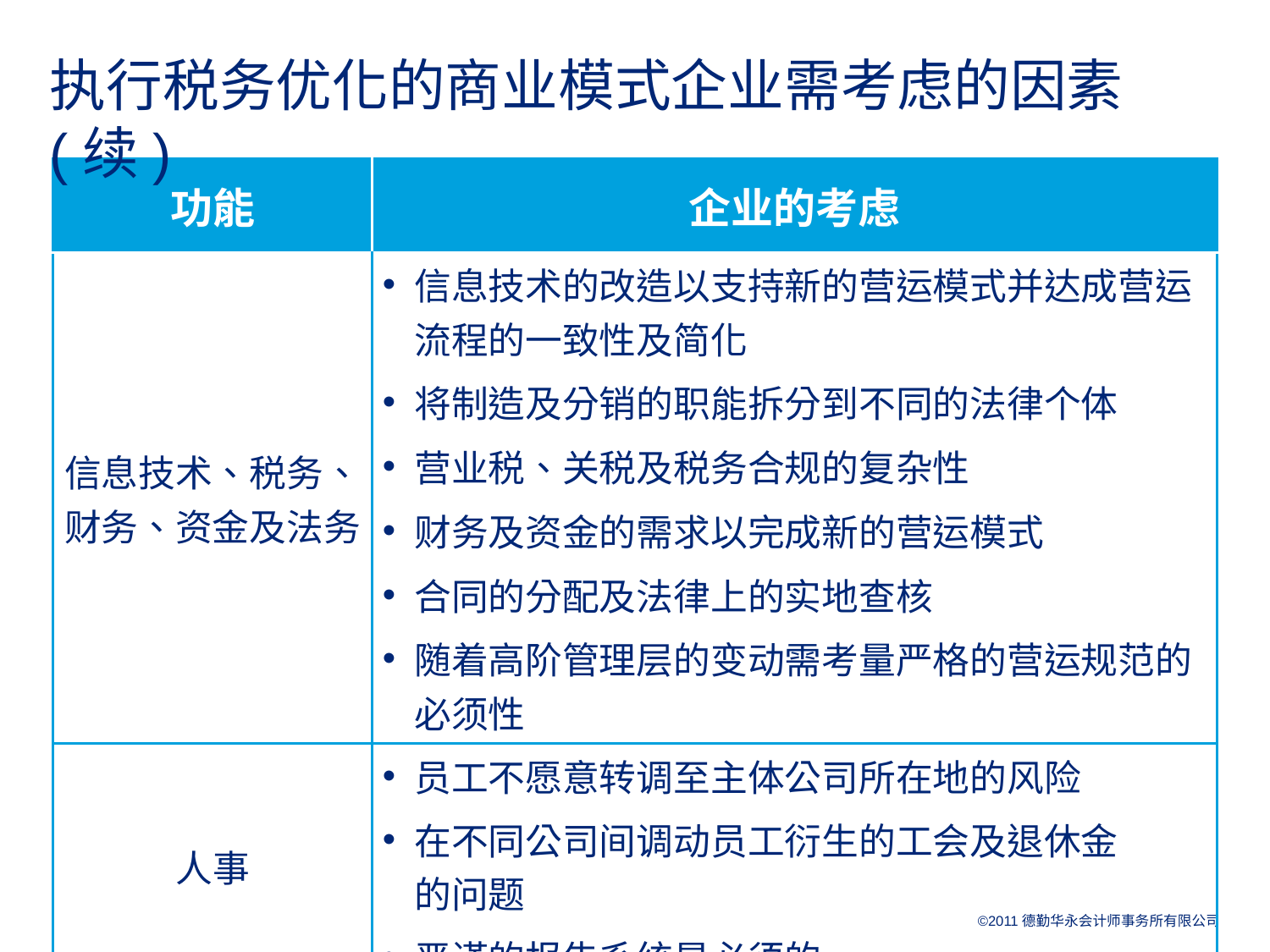

# 执行税务优化的商业模式企业需考虑的因素(续)
| 功能 | 企业的考虑 |
| --- | --- |
| 信息技术、税务、财务、资金及法务 | 信息技术的改造以支持新的营运模式并达成营运流程的一致性及简化 将制造及分销的职能拆分到不同的法律个体 营业税、关税及税务合规的复杂性 财务及资金的需求以完成新的营运模式 合同的分配及法律上的实地查核 随着高阶管理层的变动需考量严格的营运规范的必须性 |
| 人事 | 员工不愿意转调至主体公司所在地的风险 在不同公司间调动员工衍生的工会及退休金 的问题 严谨的报告系统是必须的 |